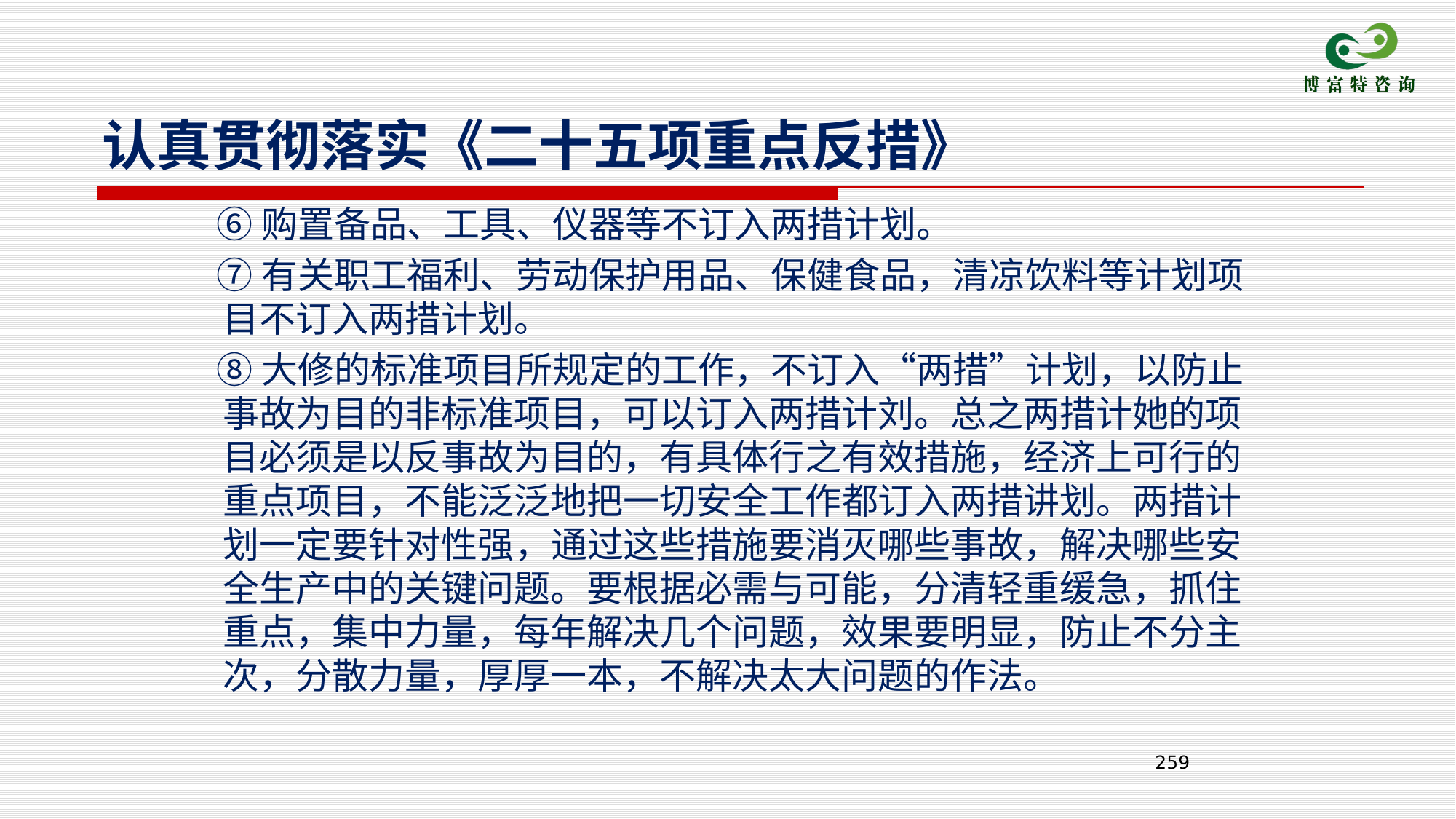

认真贯彻落实《二十五项重点反措》
      ⑥购置备品、工具、仪器等不订入两措计划。
      ⑦有关职工福利、劳动保护用品、保健食品，清凉饮料等计划项目不订入两措计划。
      ⑧大修的标准项目所规定的工作，不订入“两措”计划，以防止事故为目的非标准项目，可以订入两措计刘。总之两措计她的项目必须是以反事故为目的，有具体行之有效措施，经济上可行的重点项目，不能泛泛地把一切安全工作都订入两措讲划。两措计划一定要针对性强，通过这些措施要消灭哪些事故，解决哪些安全生产中的关键问题。要根据必需与可能，分清轻重缓急，抓住重点，集中力量，每年解决几个问题，效果要明显，防止不分主次，分散力量，厚厚一本，不解决太大问题的作法。

259